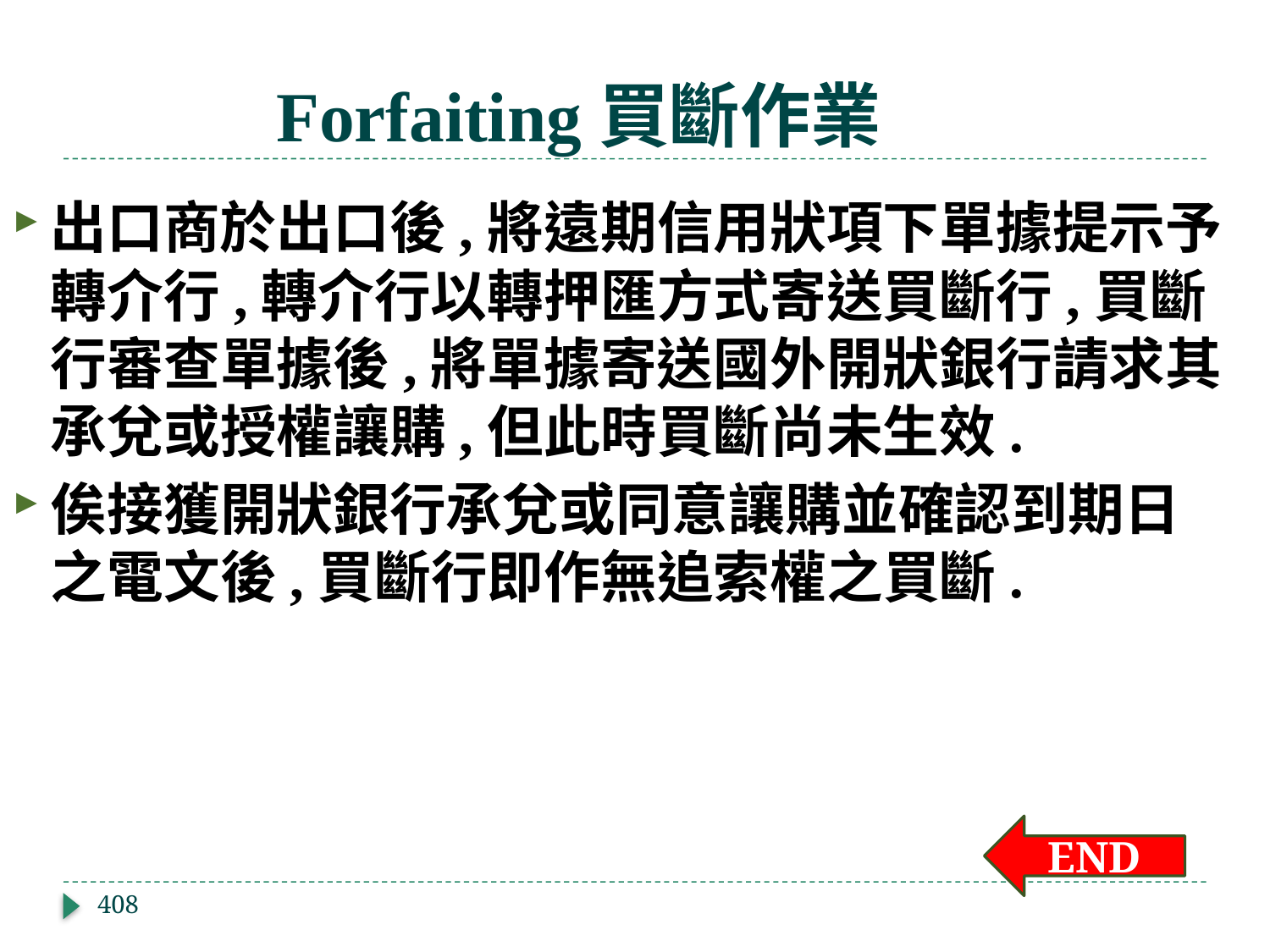

# Forfaiting買斷作業
出口商於出口後,將遠期信用狀項下單據提示予轉介行,轉介行以轉押匯方式寄送買斷行,買斷行審查單據後,將單據寄送國外開狀銀行請求其承兌或授權讓購,但此時買斷尚未生效.
俟接獲開狀銀行承兌或同意讓購並確認到期日之電文後,買斷行即作無追索權之買斷.
END
408